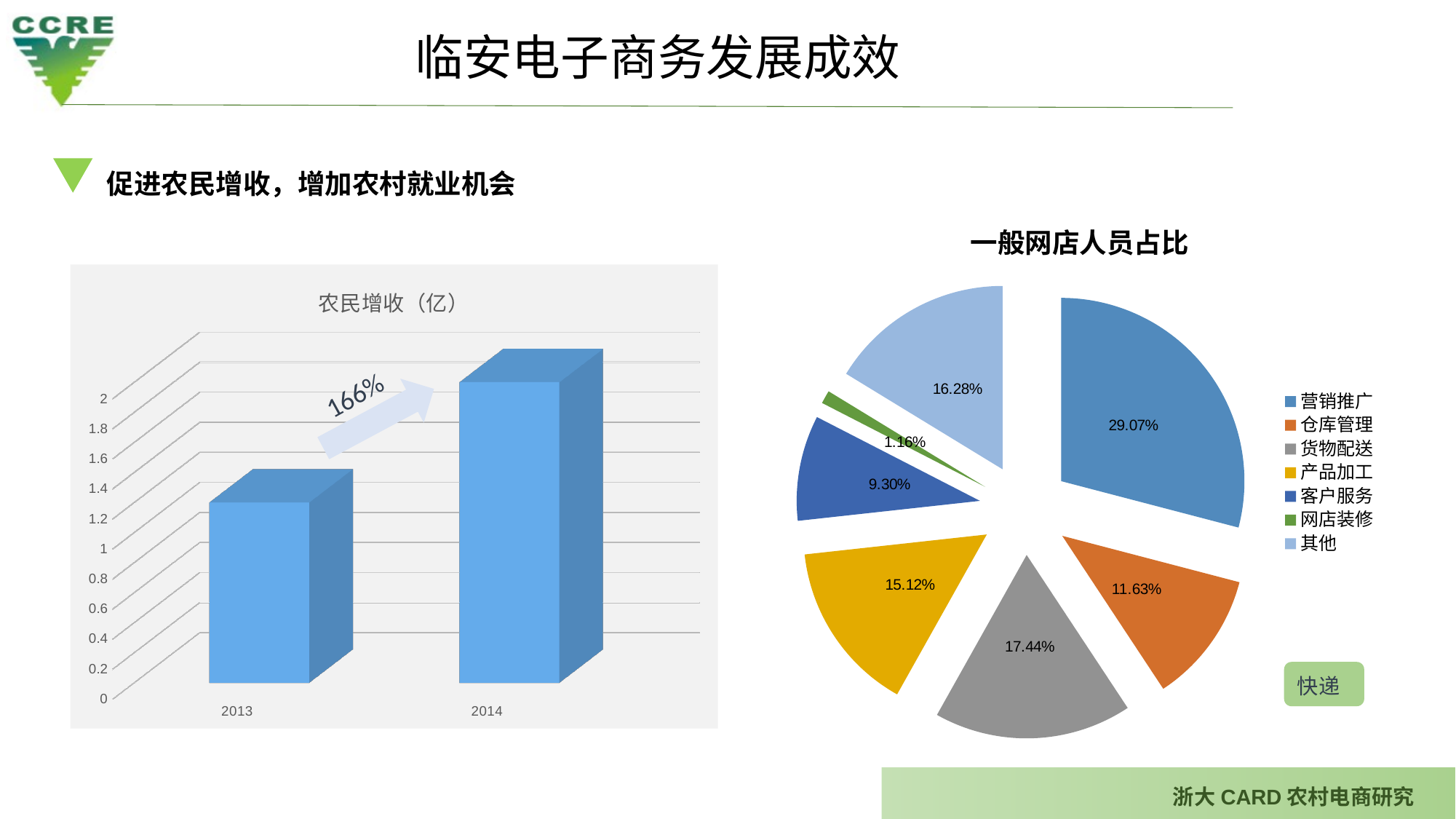

临安电子商务发展成效
促进农民增收，增加农村就业机会

### Chart: 一般网店人员占比

| Category | 占比 |
|---|---|
| 营销推广 | 0.2907 |
| 仓库管理 | 0.1163 |
| 货物配送 | 0.17440000000000003 |
| 产品加工 | 0.15120000000000003 |
| 客户服务 | 0.09300000000000004 |
| 网店装修 | 0.011599999999999997 |
| 其他 | 0.1628 |

[unsupported chart]

166%